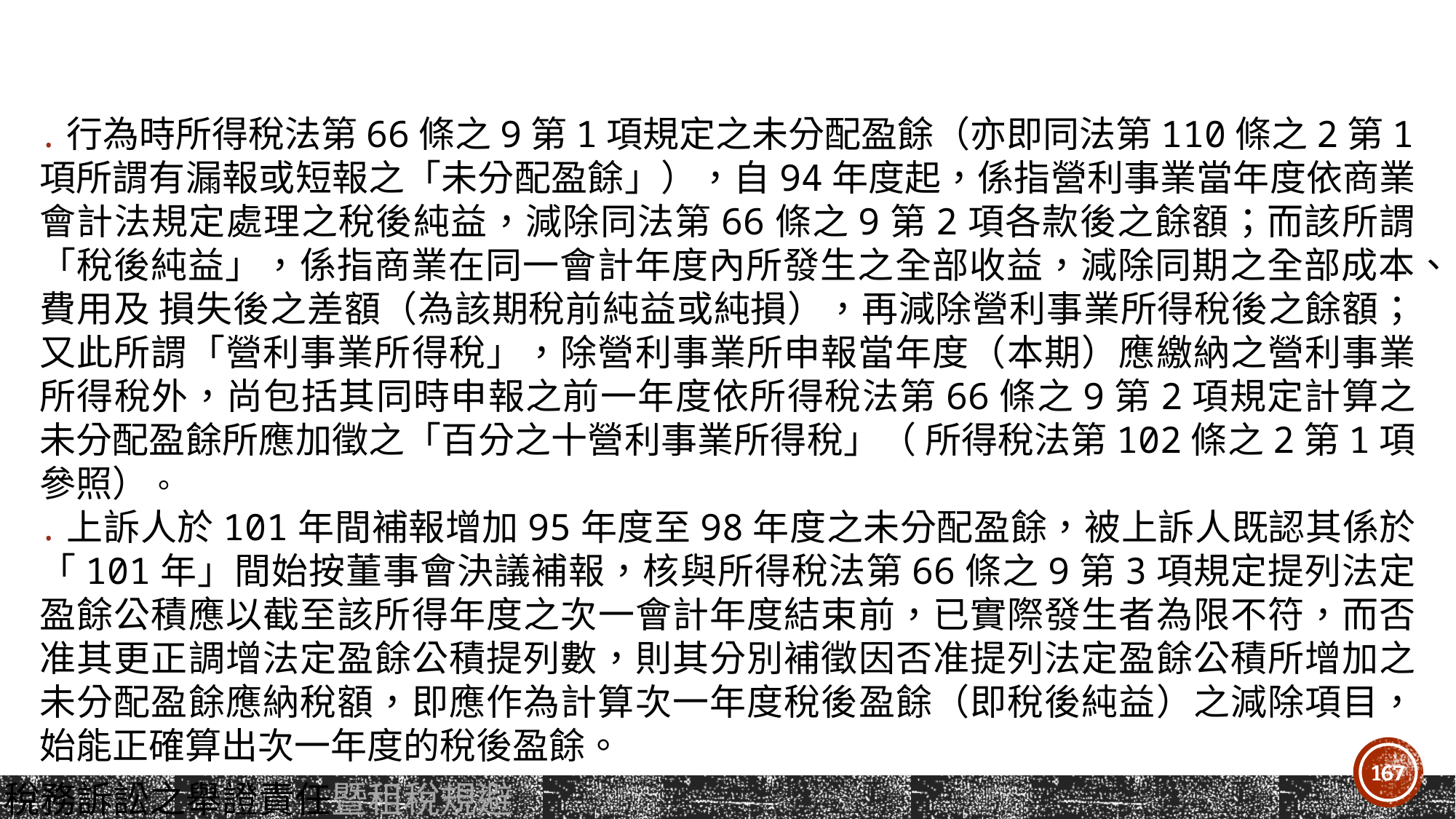

#
․行為時所得稅法第66條之9第1項規定之未分配盈餘（亦即同法第110條之2第1項所謂有漏報或短報之「未分配盈餘」），自94年度起，係指營利事業當年度依商業會計法規定處理之稅後純益，減除同法第66條之9第2項各款後之餘額；而該所謂「稅後純益」，係指商業在同一會計年度內所發生之全部收益，減除同期之全部成本、費用及 損失後之差額（為該期稅前純益或純損），再減除營利事業所得稅後之餘額；又此所謂「營利事業所得稅」，除營利事業所申報當年度（本期）應繳納之營利事業所得稅外，尚包括其同時申報之前一年度依所得稅法第66條之9第2項規定計算之未分配盈餘所應加徵之「百分之十營利事業所得稅」（ 所得稅法第102條之2第1項參照）。
․上訴人於101年間補報增加95年度至98年度之未分配盈餘，被上訴人既認其係於「101年」間始按董事會決議補報，核與所得稅法第66條之9第3項規定提列法定盈餘公積應以截至該所得年度之次一會計年度結束前，已實際發生者為限不符，而否准其更正調增法定盈餘公積提列數，則其分別補徵因否准提列法定盈餘公積所增加之未分配盈餘應納稅額，即應作為計算次一年度稅後盈餘（即稅後純益）之減除項目，始能正確算出次一年度的稅後盈餘。
167